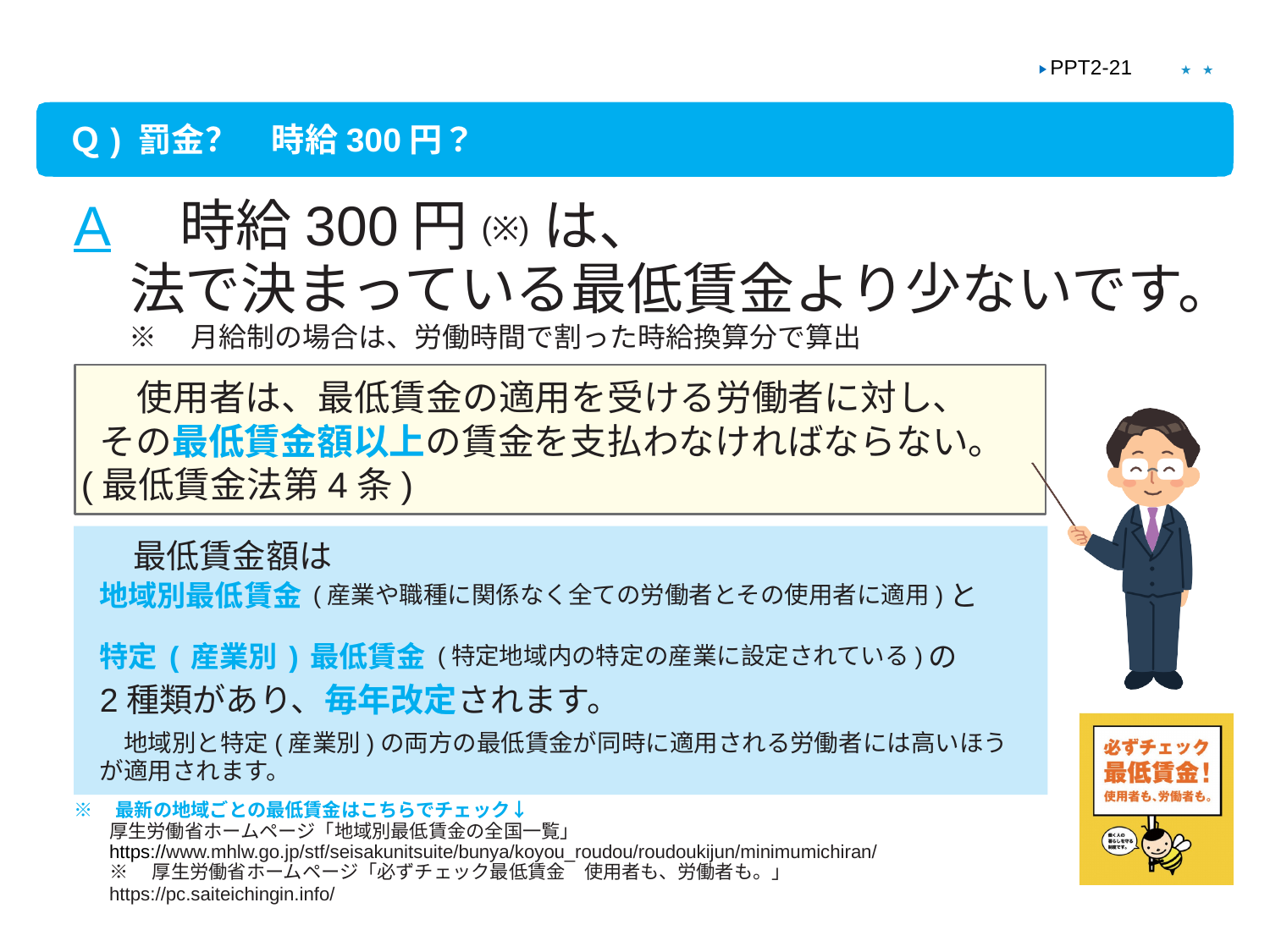

★ ★
▶ PPT2-21
Ｑ) 罰金？　時給300円？
A　時給300円(※)は、
　法で決まっている最低賃金より少ないです。
※　月給制の場合は、労働時間で割った時給換算分で算出

　使用者は、最低賃金の適用を受ける労働者に対し、
その最低賃金額以上の賃金を支払わなければならない。
(最低賃金法第4条)

　最低賃金額は
地域別最低賃金(産業や職種に関係なく全ての労働者とその使用者に適用)と
特定(産業別)最低賃金(特定地域内の特定の産業に設定されている)の
2種類があり、毎年改定されます。
　地域別と特定(産業別)の両方の最低賃金が同時に適用される労働者には高いほうが適用されます。

※　最新の地域ごとの最低賃金はこちらでチェック↓
厚生労働省ホームページ「地域別最低賃金の全国一覧」
https://www.mhlw.go.jp/stf/seisakunitsuite/bunya/koyou_roudou/roudoukijun/minimumichiran/
※　厚生労働省ホームページ「必ずチェック最低賃金　使用者も、労働者も。」
https://pc.saiteichingin.info/